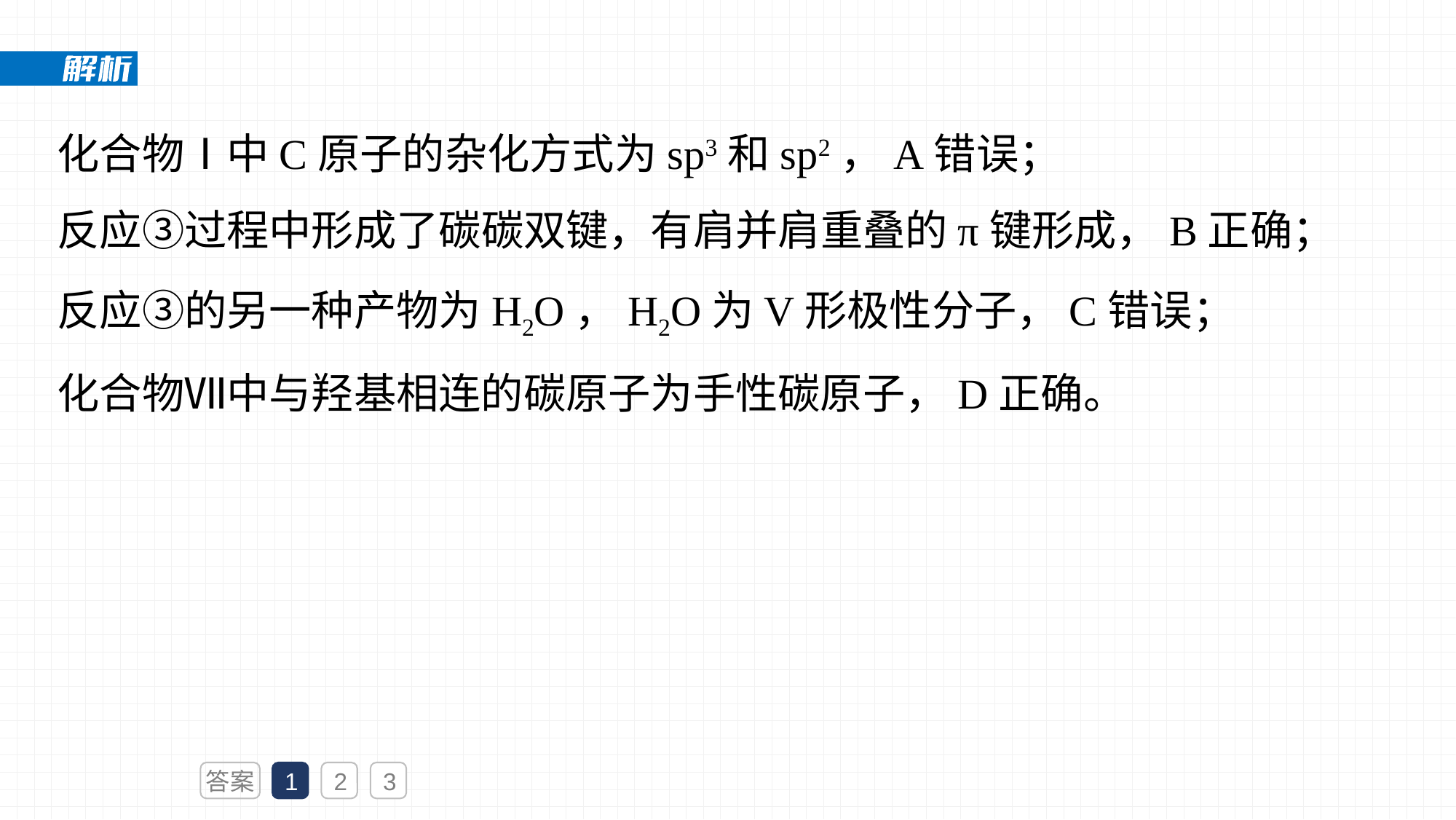

化合物Ⅰ中C原子的杂化方式为sp3和sp2，A错误；
反应③过程中形成了碳碳双键，有肩并肩重叠的π键形成，B正确；
反应③的另一种产物为H2O，H2O为V形极性分子，C错误；
化合物Ⅶ中与羟基相连的碳原子为手性碳原子，D正确。
答案
1
2
3